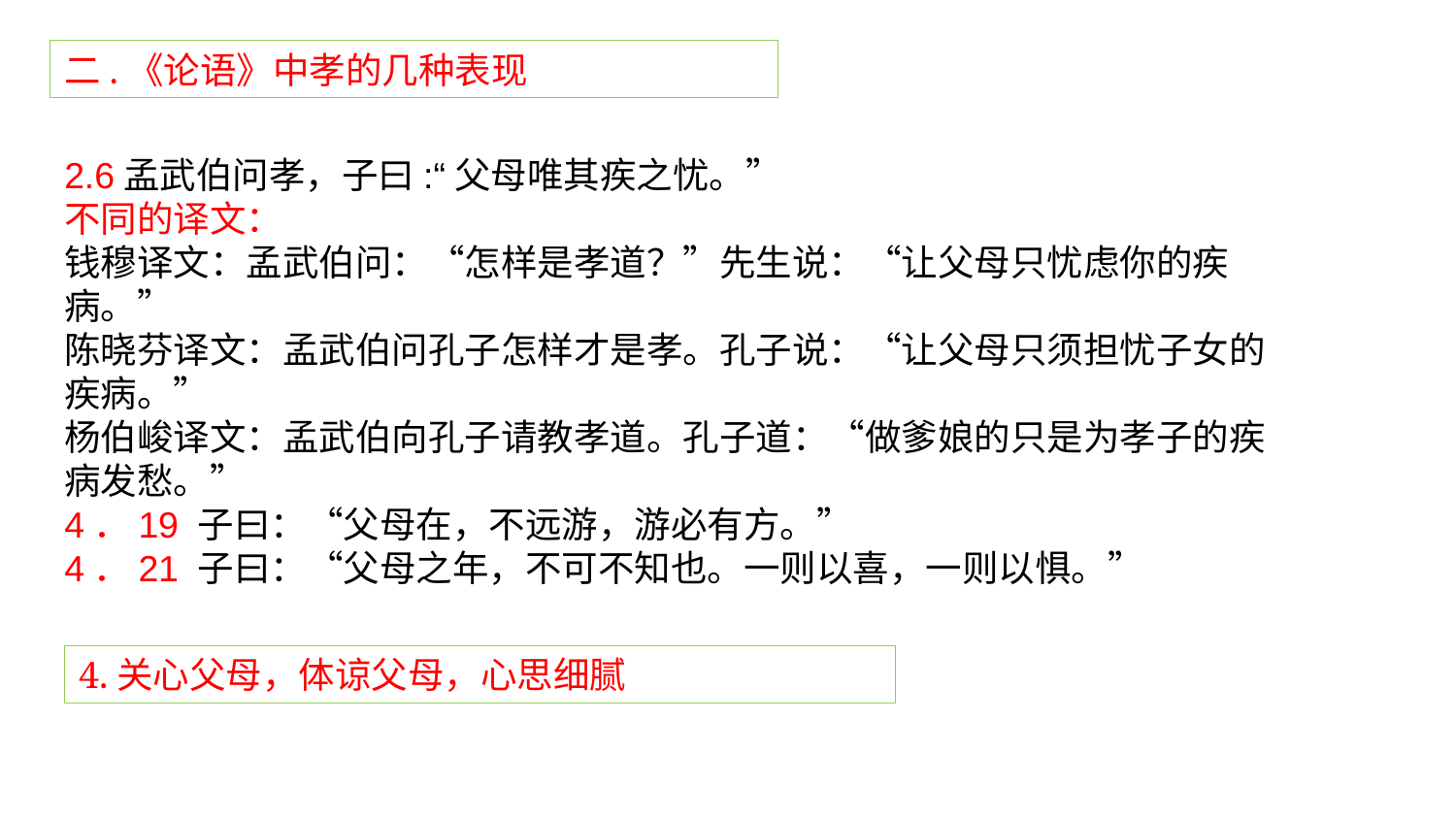

二.《论语》中孝的几种表现
2.6孟武伯问孝，子曰:“父母唯其疾之忧。”
不同的译文：
钱穆译文：孟武伯问：“怎样是孝道？”先生说：“让父母只忧虑你的疾病。”
陈晓芬译文：孟武伯问孔子怎样才是孝。孔子说：“让父母只须担忧子女的疾病。”
杨伯峻译文：孟武伯向孔子请教孝道。孔子道：“做爹娘的只是为孝子的疾病发愁。”
4．19 子曰：“父母在，不远游，游必有方。”
4．21 子曰：“父母之年，不可不知也。一则以喜，一则以惧。”

4.关心父母，体谅父母，心思细腻